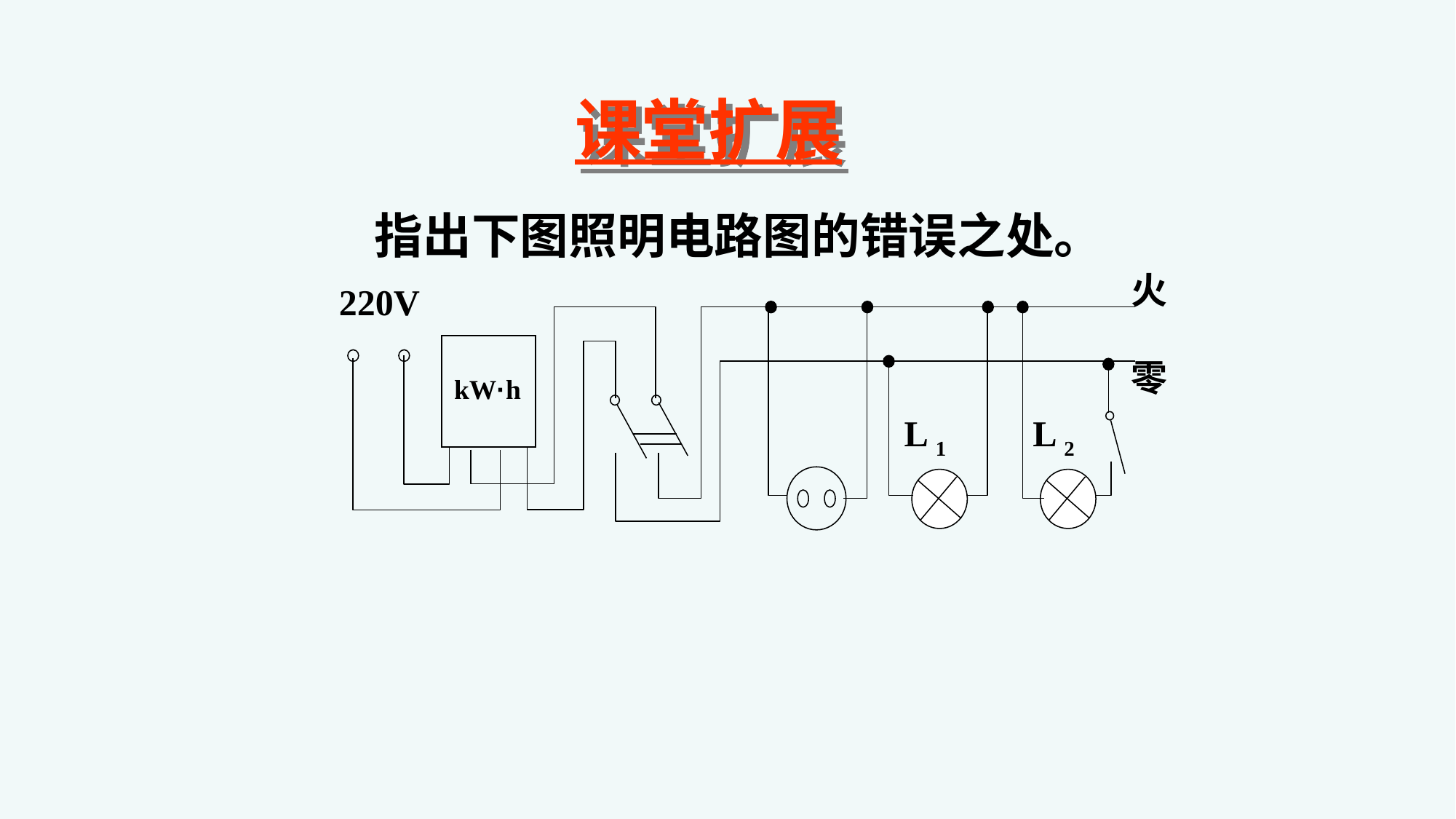

课堂扩展
指出下图照明电路图的错误之处。
火

零
  220V

  kW·h

 L 2

 L 1